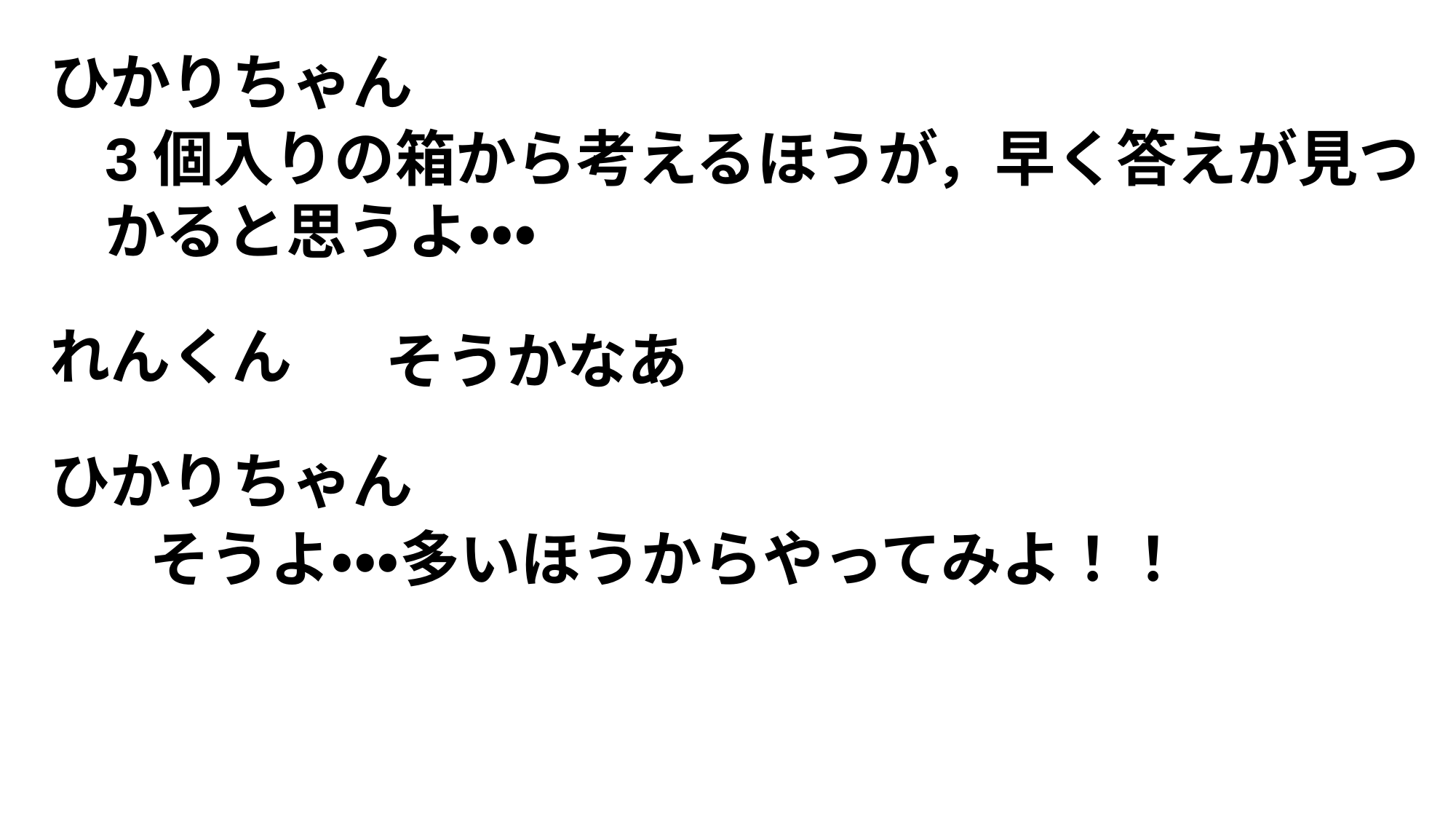

ひかりちゃん
3個入りの箱から考えるほうが，早く答えが見つかると思うよ・・・
れんくん
そうかなあ
ひかりちゃん
そうよ・・・多いほうからやってみよ！！